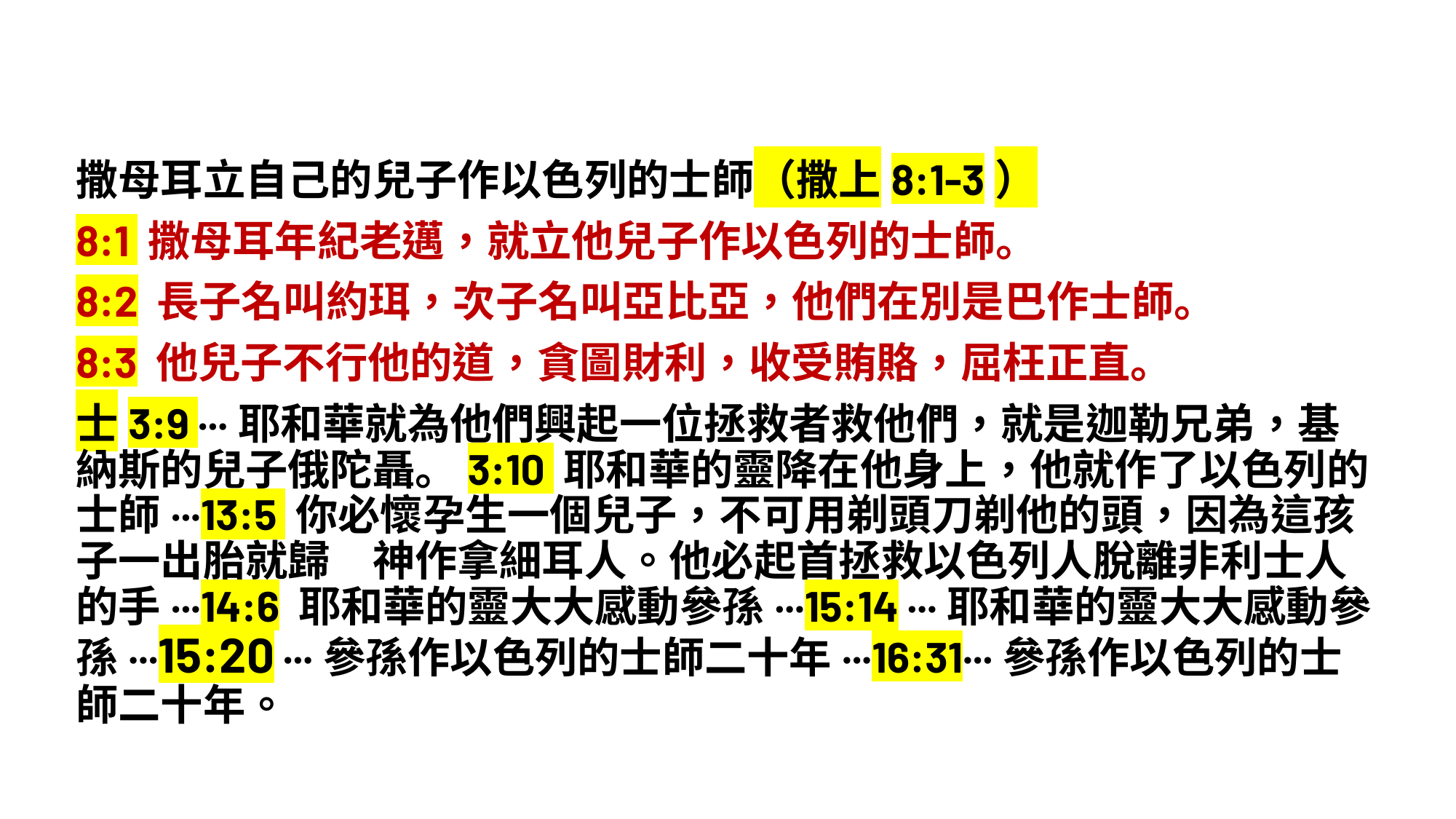

撒母耳立自己的兒子作以色列的士師（撒上8:1-3）
8:1 撒母耳年紀老邁，就立他兒子作以色列的士師。
8:2 長子名叫約珥，次子名叫亞比亞，他們在別是巴作士師。
8:3 他兒子不行他的道，貪圖財利，收受賄賂，屈枉正直。
士3:9 ···耶和華就為他們興起一位拯救者救他們，就是迦勒兄弟，基納斯的兒子俄陀聶。3:10 耶和華的靈降在他身上，他就作了以色列的士師···13:5 你必懷孕生一個兒子，不可用剃頭刀剃他的頭，因為這孩子一出胎就歸　神作拿細耳人。他必起首拯救以色列人脫離非利士人的手···14:6 耶和華的靈大大感動參孫···15:14 ···耶和華的靈大大感動參孫···15:20 ···參孫作以色列的士師二十年···16:31···參孫作以色列的士師二十年。